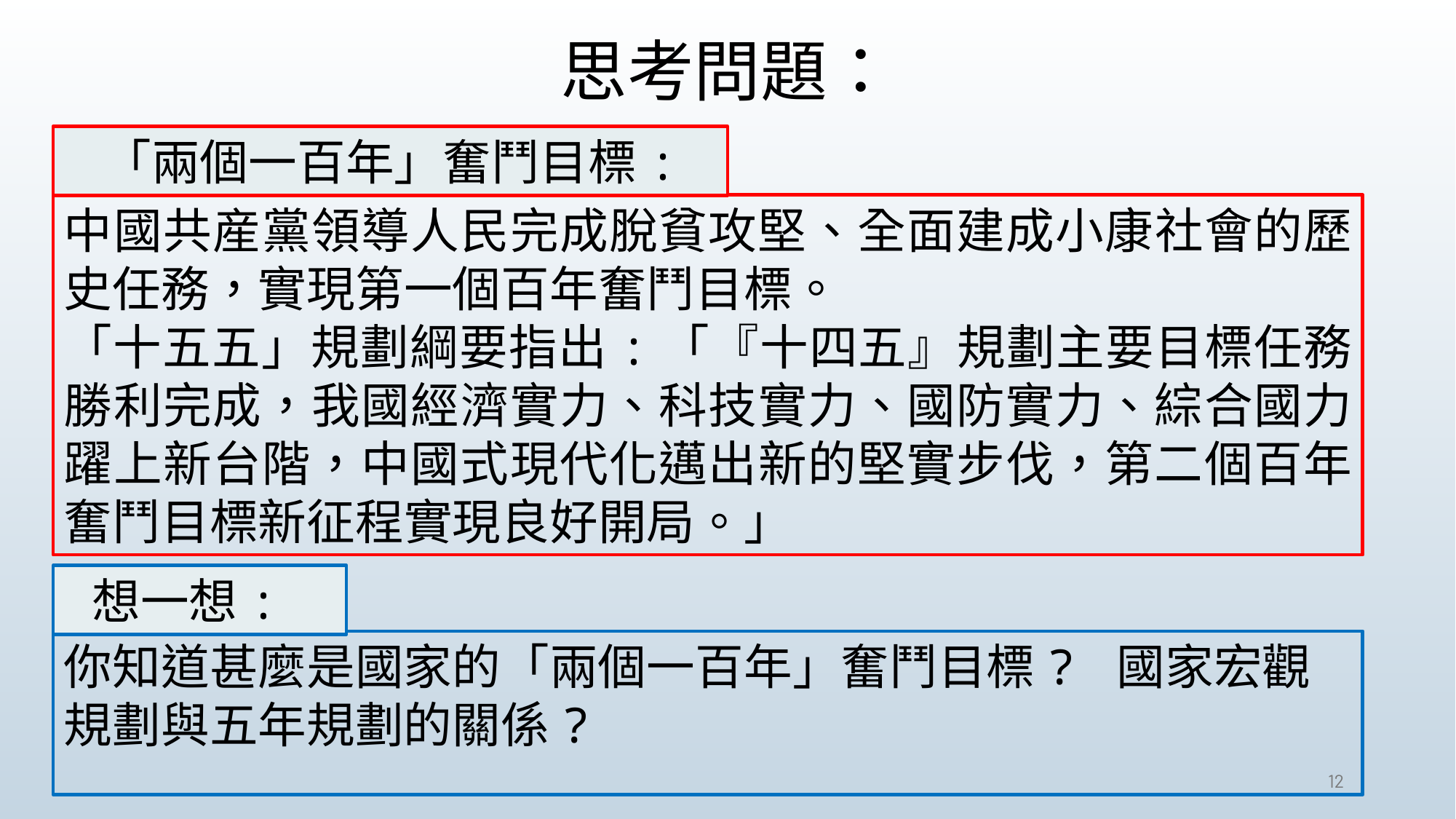

# 思考問題：
「兩個一百年」奮鬥目標:
中國共産黨領導人民完成脫貧攻堅、全面建成小康社會的歷史任務，實現第一個百年奮鬥目標。
「十五五」規劃綱要指出:「『十四五』規劃主要目標任務勝利完成，我國經濟實力、科技實力、國防實力、綜合國力躍上新台階，中國式現代化邁出新的堅實步伐，第二個百年奮鬥目標新征程實現良好開局。」
想一想:
你知道甚麼是國家的「兩個一百年」奮鬥目標? 國家宏觀規劃與五年規劃的關係?

12